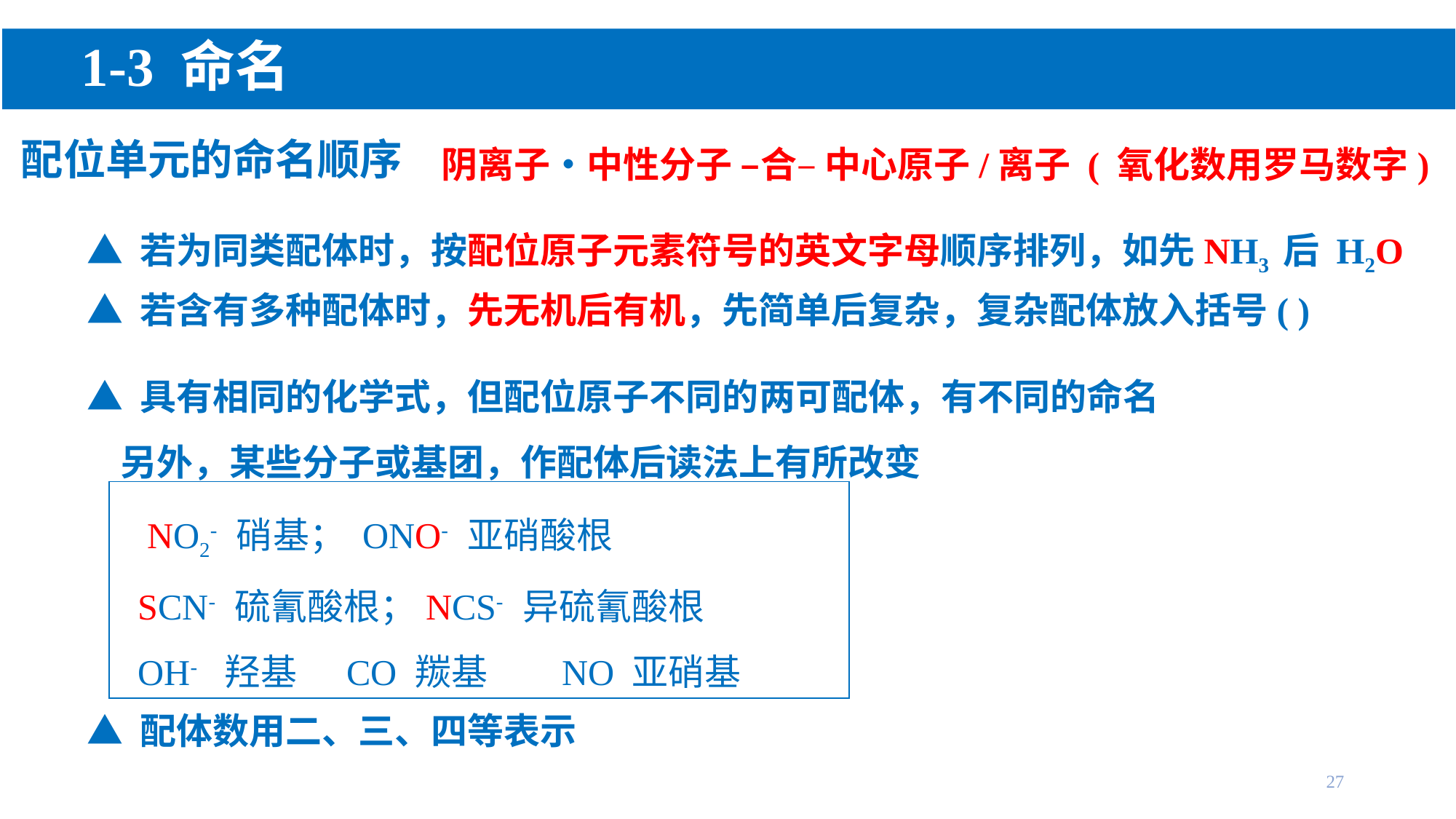

1-3 命名
阴离子•中性分子 –合– 中心原子/离子 ( 氧化数用罗马数字)
# 配位单元的命名顺序

▲ 若为同类配体时，按配位原子元素符号的英文字母顺序排列，如先NH3 后 H2O
▲ 若含有多种配体时，先无机后有机，先简单后复杂，复杂配体放入括号( )
▲ 具有相同的化学式，但配位原子不同的两可配体，有不同的命名
   另外，某些分子或基团，作配体后读法上有所改变
   NO2-  硝基； ONO-  亚硝酸根
  SCN-  硫氰酸根；NCS-  异硫氰酸根
  OH-  羟基     CO 羰基        NO 亚硝基
▲ 配体数用二、三、四等表示
27